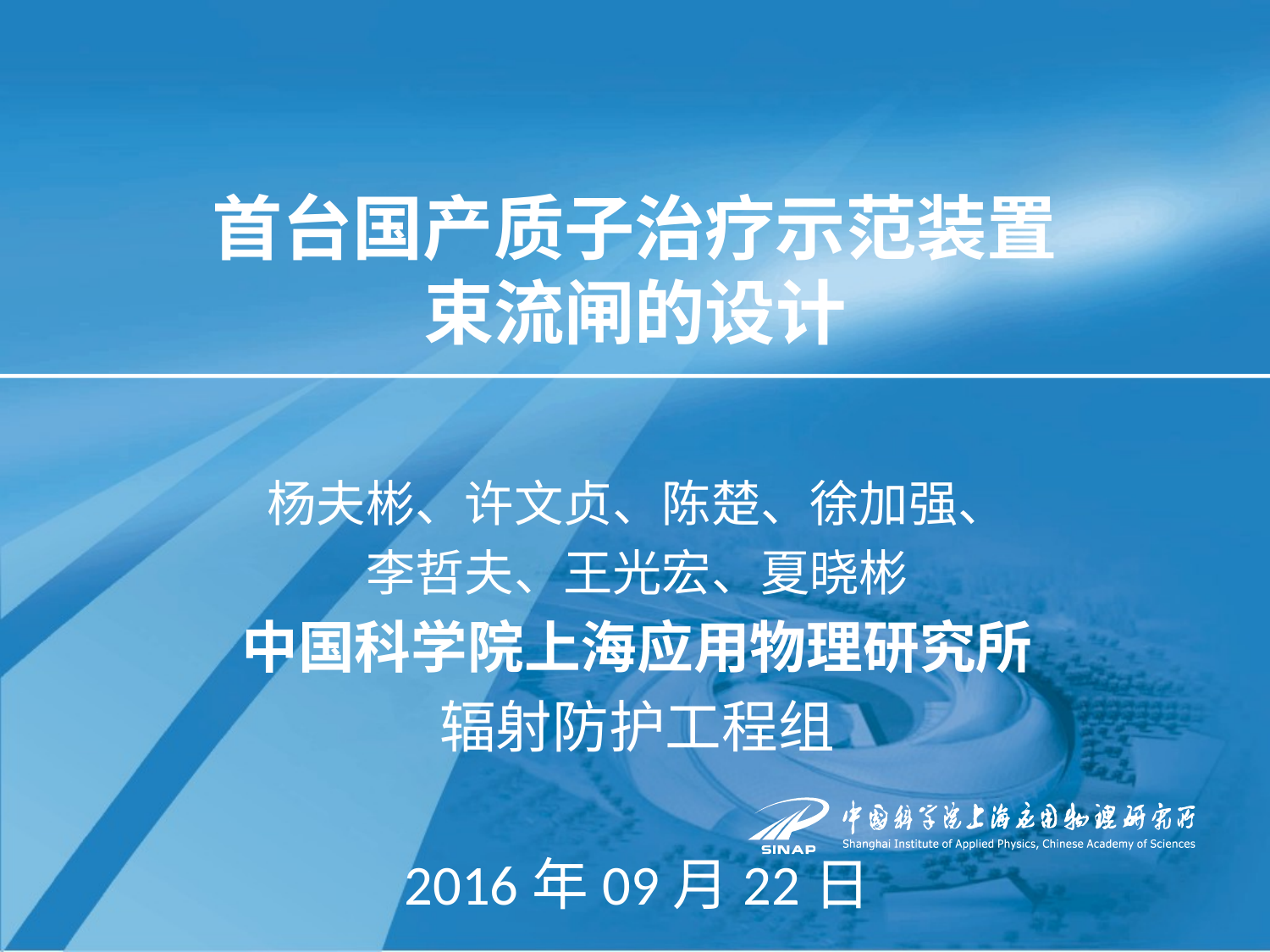

# 首台国产质子治疗示范装置 束流闸的设计
杨夫彬、许文贞、陈楚、徐加强、
李哲夫、王光宏、夏晓彬
中国科学院上海应用物理研究所
辐射防护工程组

2016年09月22日